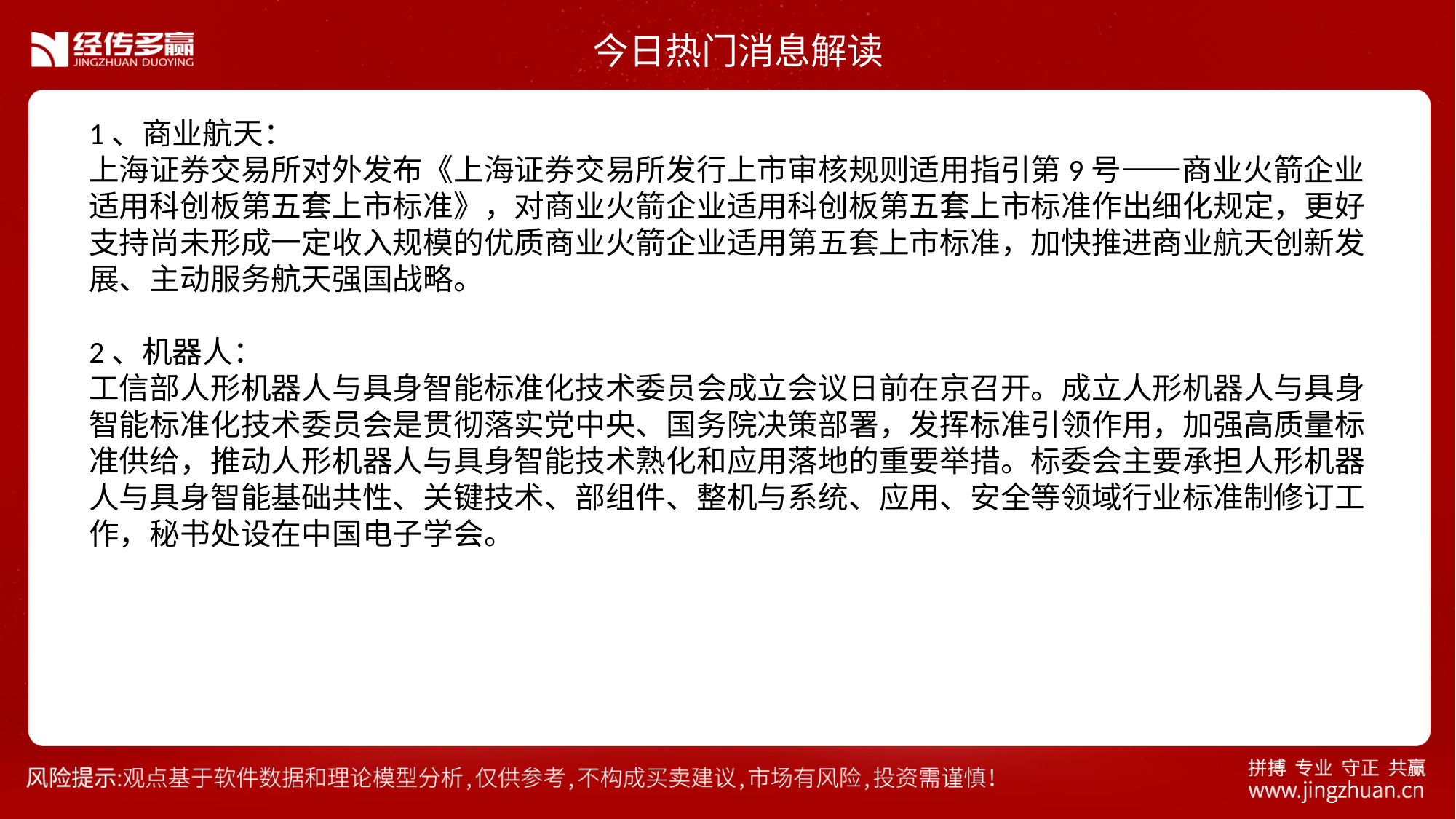

今日热门消息解读
1、商业航天：
上海证券交易所对外发布《上海证券交易所发行上市审核规则适用指引第9号——商业火箭企业适用科创板第五套上市标准》，对商业火箭企业适用科创板第五套上市标准作出细化规定，更好支持尚未形成一定收入规模的优质商业火箭企业适用第五套上市标准，加快推进商业航天创新发展、主动服务航天强国战略。

2、机器人：
工信部人形机器人与具身智能标准化技术委员会成立会议日前在京召开。成立人形机器人与具身智能标准化技术委员会是贯彻落实党中央、国务院决策部署，发挥标准引领作用，加强高质量标准供给，推动人形机器人与具身智能技术熟化和应用落地的重要举措。标委会主要承担人形机器人与具身智能基础共性、关键技术、部组件、整机与系统、应用、安全等领域行业标准制修订工作，秘书处设在中国电子学会。